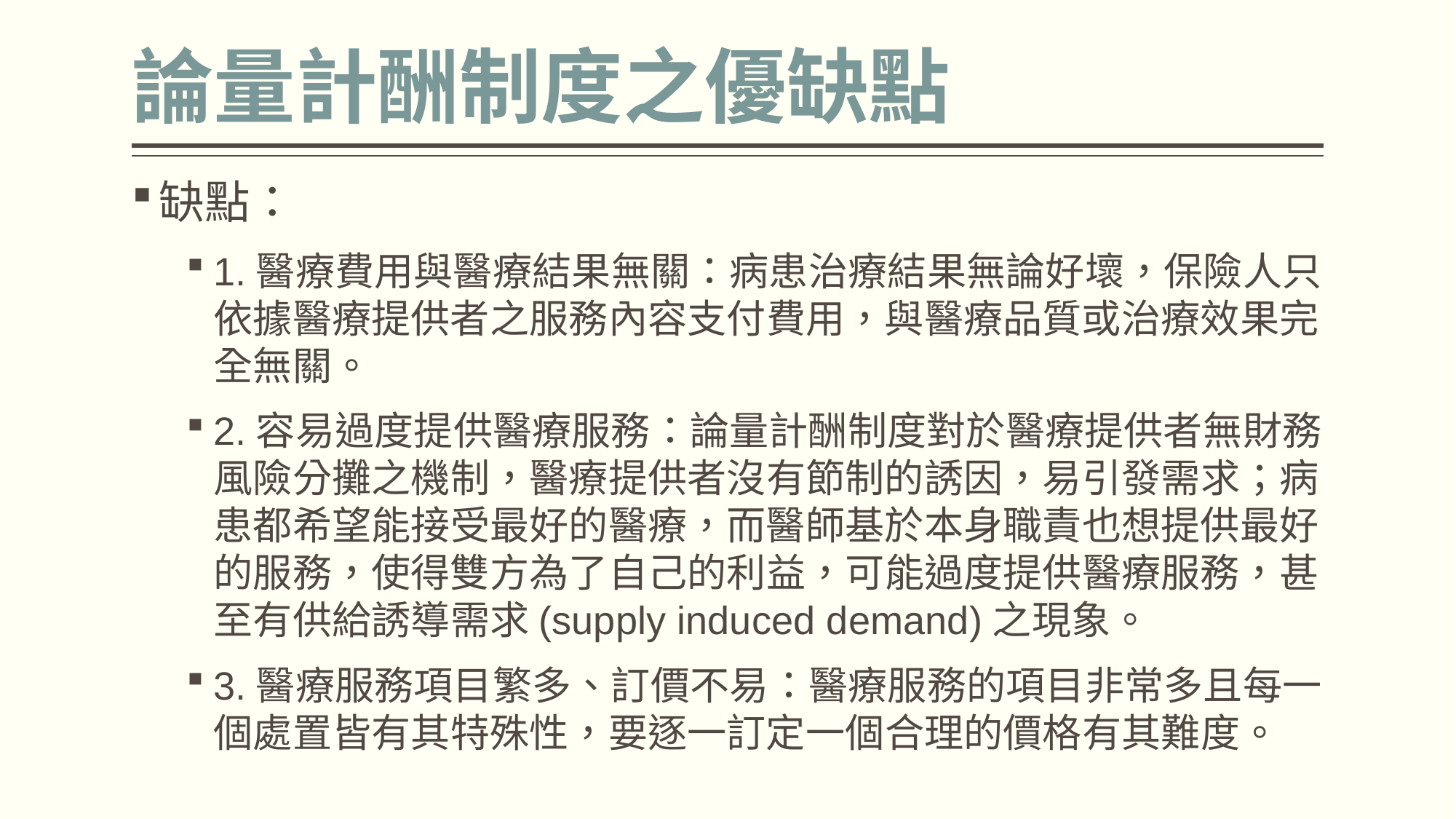

# 論量計酬制度之優缺點
缺點：
1.醫療費用與醫療結果無關：病患治療結果無論好壞，保險人只依據醫療提供者之服務內容支付費用，與醫療品質或治療效果完全無關。
2.容易過度提供醫療服務：論量計酬制度對於醫療提供者無財務風險分攤之機制，醫療提供者沒有節制的誘因，易引發需求；病患都希望能接受最好的醫療，而醫師基於本身職責也想提供最好的服務，使得雙方為了自己的利益，可能過度提供醫療服務，甚至有供給誘導需求(supply induced demand)之現象。
3.醫療服務項目繁多、訂價不易：醫療服務的項目非常多且每一個處置皆有其特殊性，要逐一訂定一個合理的價格有其難度。